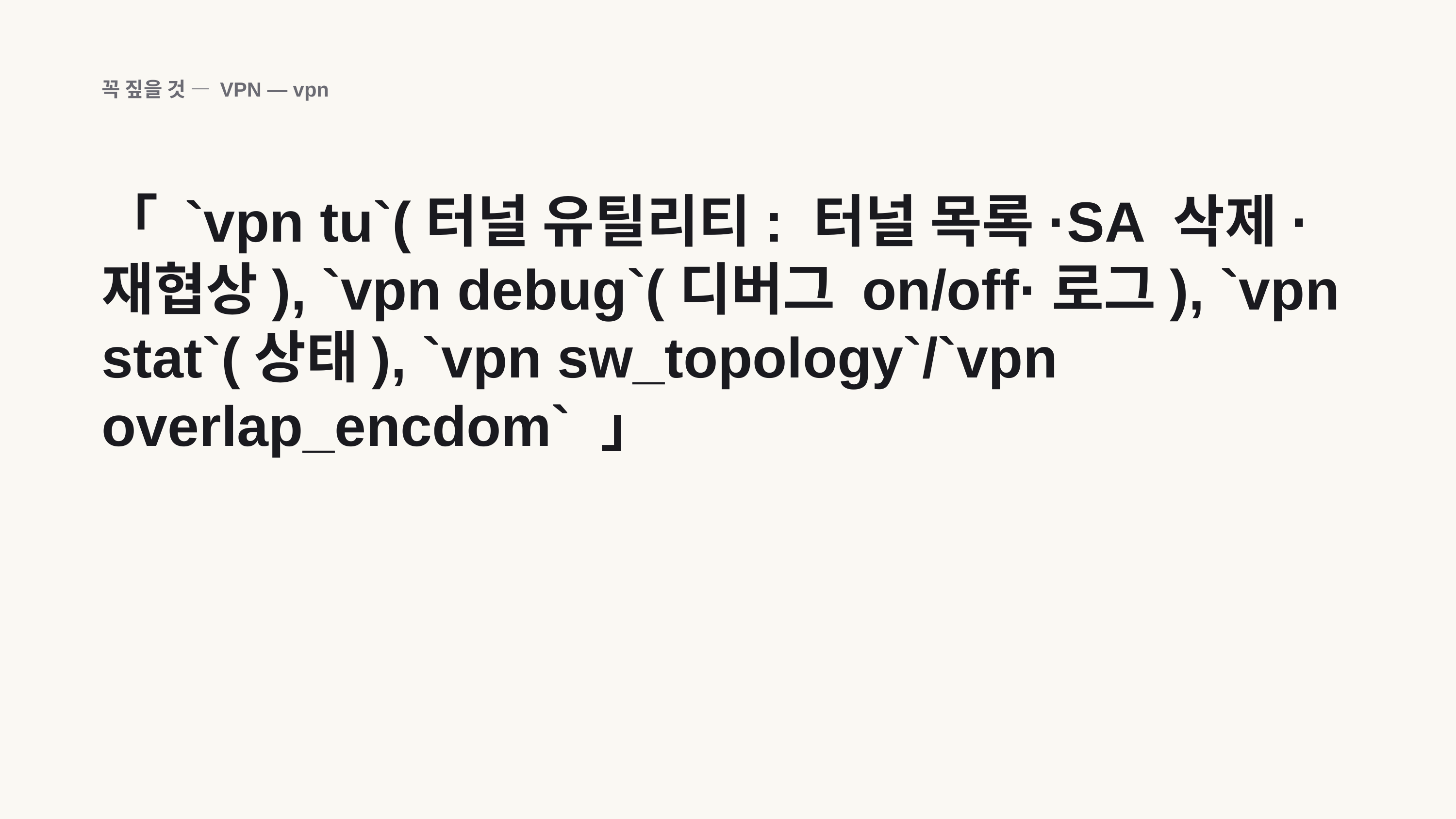

꼭 짚을 것 — VPN — vpn
「 `vpn tu`(터널 유틸리티: 터널 목록·SA 삭제·재협상), `vpn debug`(디버그 on/off·로그), `vpn stat`(상태), `vpn sw_topology`/`vpn overlap_encdom` 」